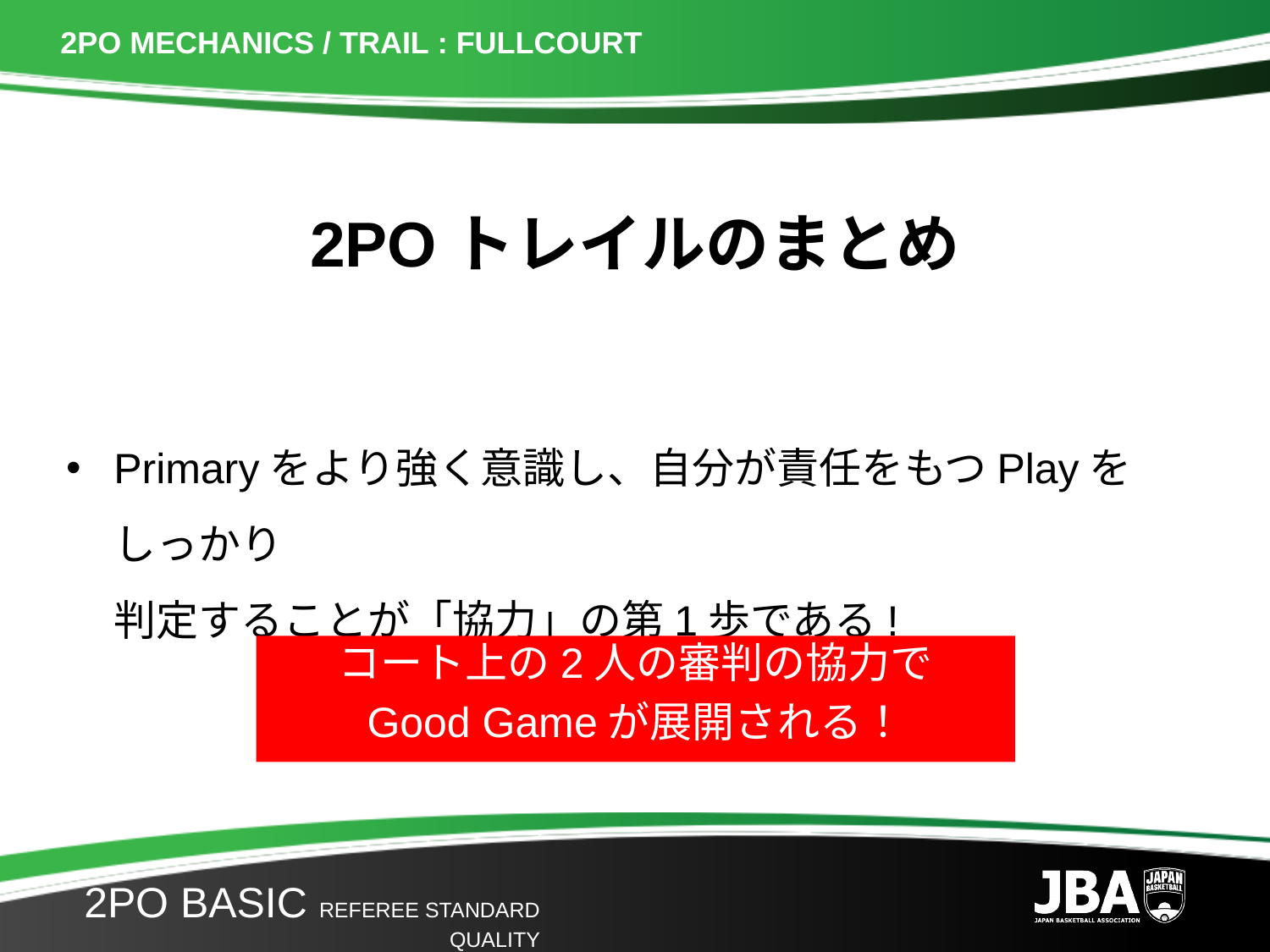

# 2PO MECHANICS / TRAIL : FULLCOURT
2POトレイルのまとめ
Primaryをより強く意識し、自分が責任をもつPlayをしっかり
判定することが「協力」の第1歩である!
コート上の2人の審判の協力で
Good Gameが展開される！